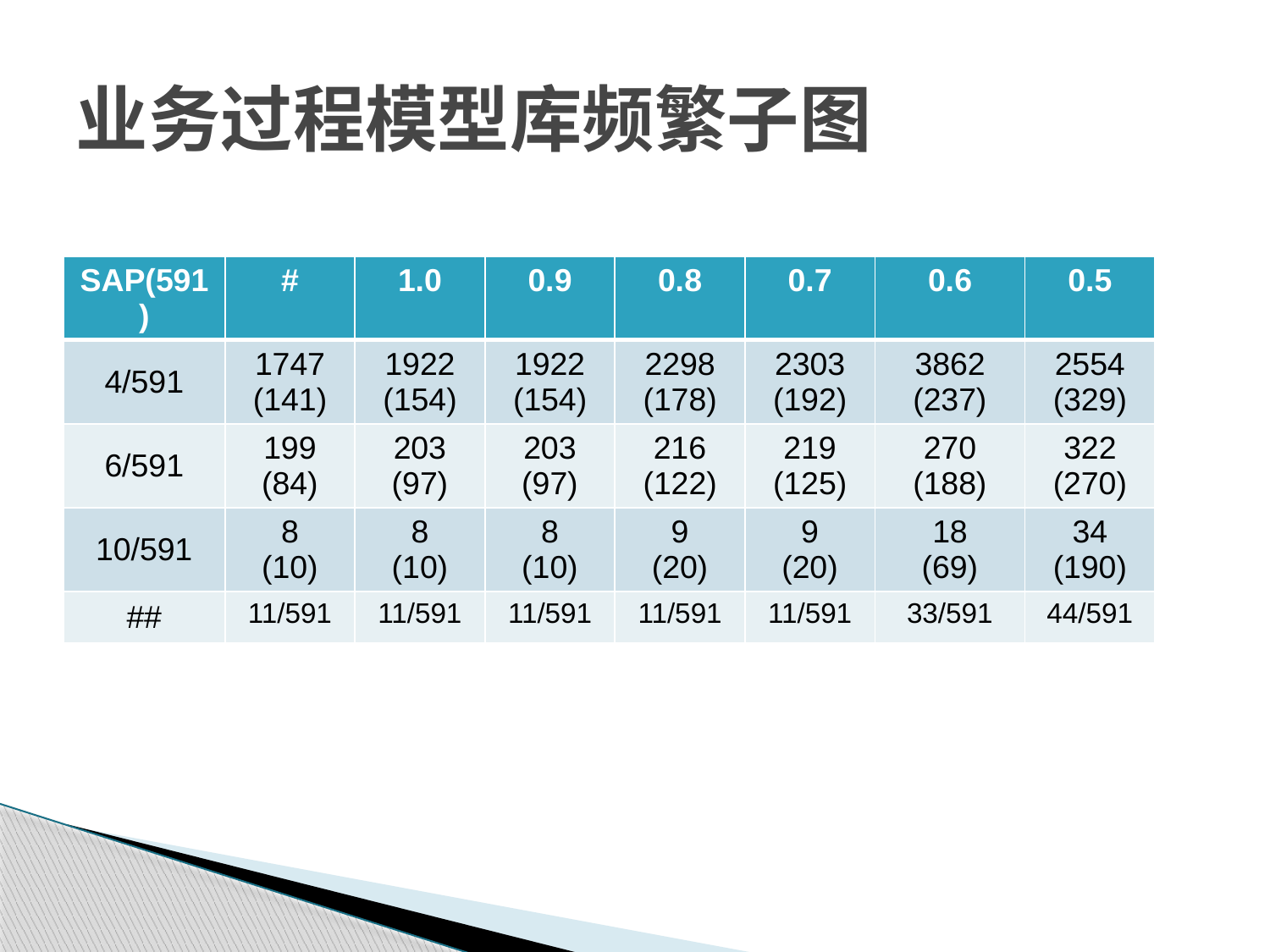

# 业务过程模型库频繁子图
| SAP(591) | # | 1.0 | 0.9 | 0.8 | 0.7 | 0.6 | 0.5 |
| --- | --- | --- | --- | --- | --- | --- | --- |
| 4/591 | 1747 (141) | 1922 (154) | 1922 (154) | 2298 (178) | 2303 (192) | 3862 (237) | 2554 (329) |
| 6/591 | 199 (84) | 203 (97) | 203 (97) | 216 (122) | 219 (125) | 270 (188) | 322 (270) |
| 10/591 | 8 (10) | 8 (10) | 8 (10) | 9 (20) | 9 (20) | 18 (69) | 34 (190) |
| ## | 11/591 | 11/591 | 11/591 | 11/591 | 11/591 | 33/591 | 44/591 |